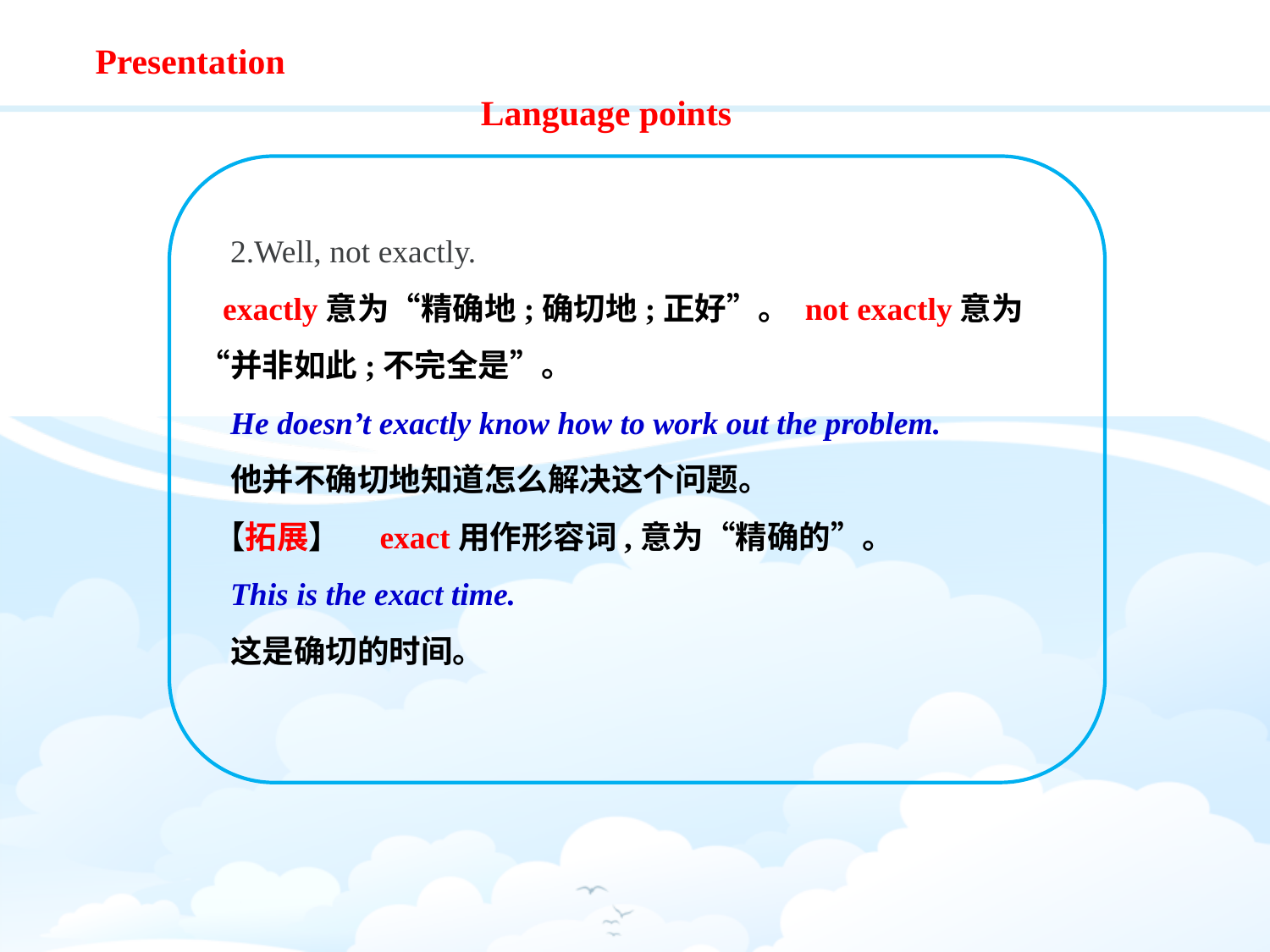

Presentation
Language points

2.Well, not exactly.
   exactly意为“精确地;确切地;正好”。 not exactly意为“并非如此;不完全是”。
He doesn’t exactly know how to work out the problem.
他并不确切地知道怎么解决这个问题。
 【拓展】　exact用作形容词,意为“精确的”。
This is the exact time.
这是确切的时间。